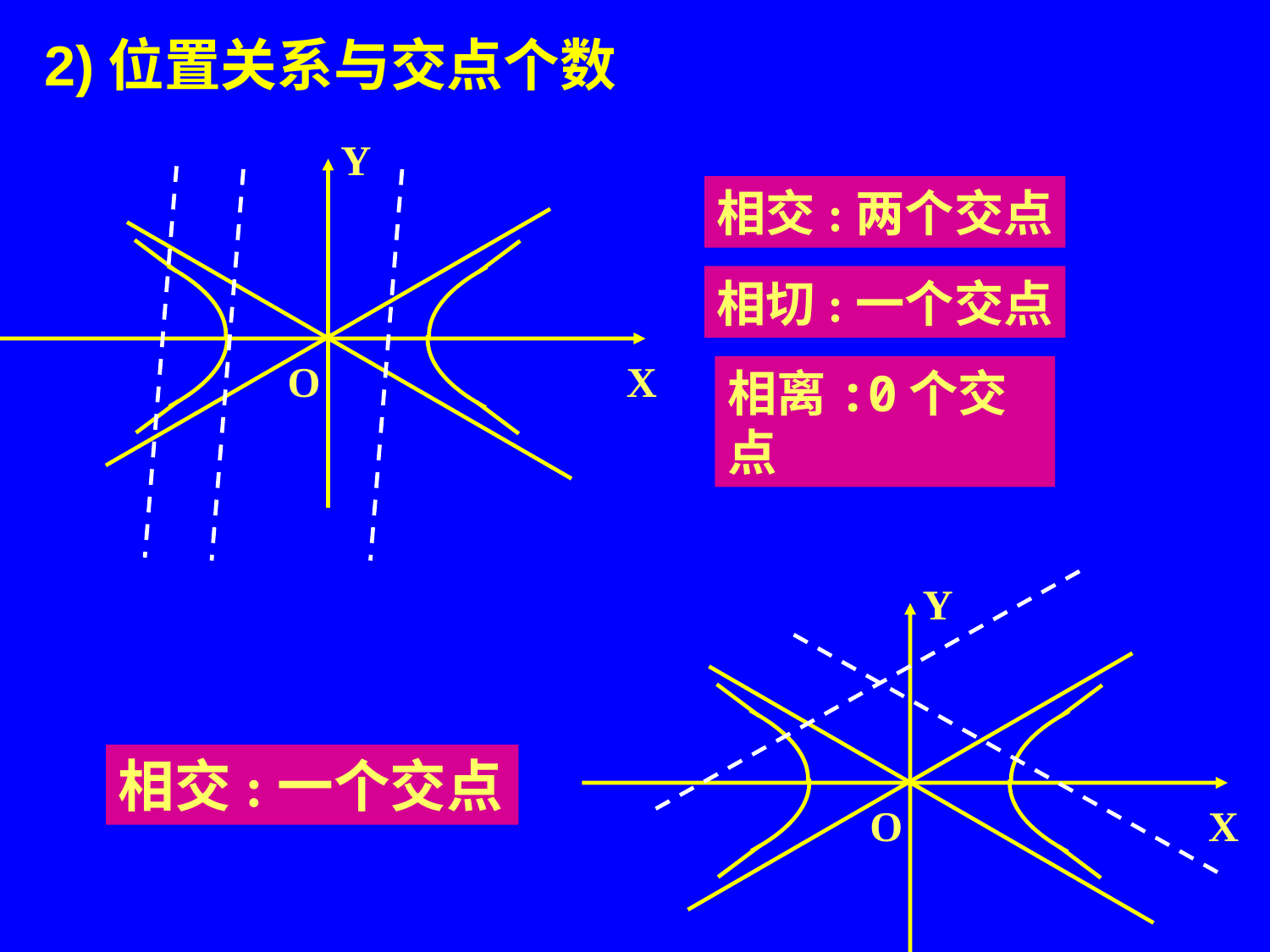

# 2)位置关系与交点个数
Y

O
X

相交:两个交点
相切:一个交点
相离:0个交点
Y

O
X

相交:一个交点